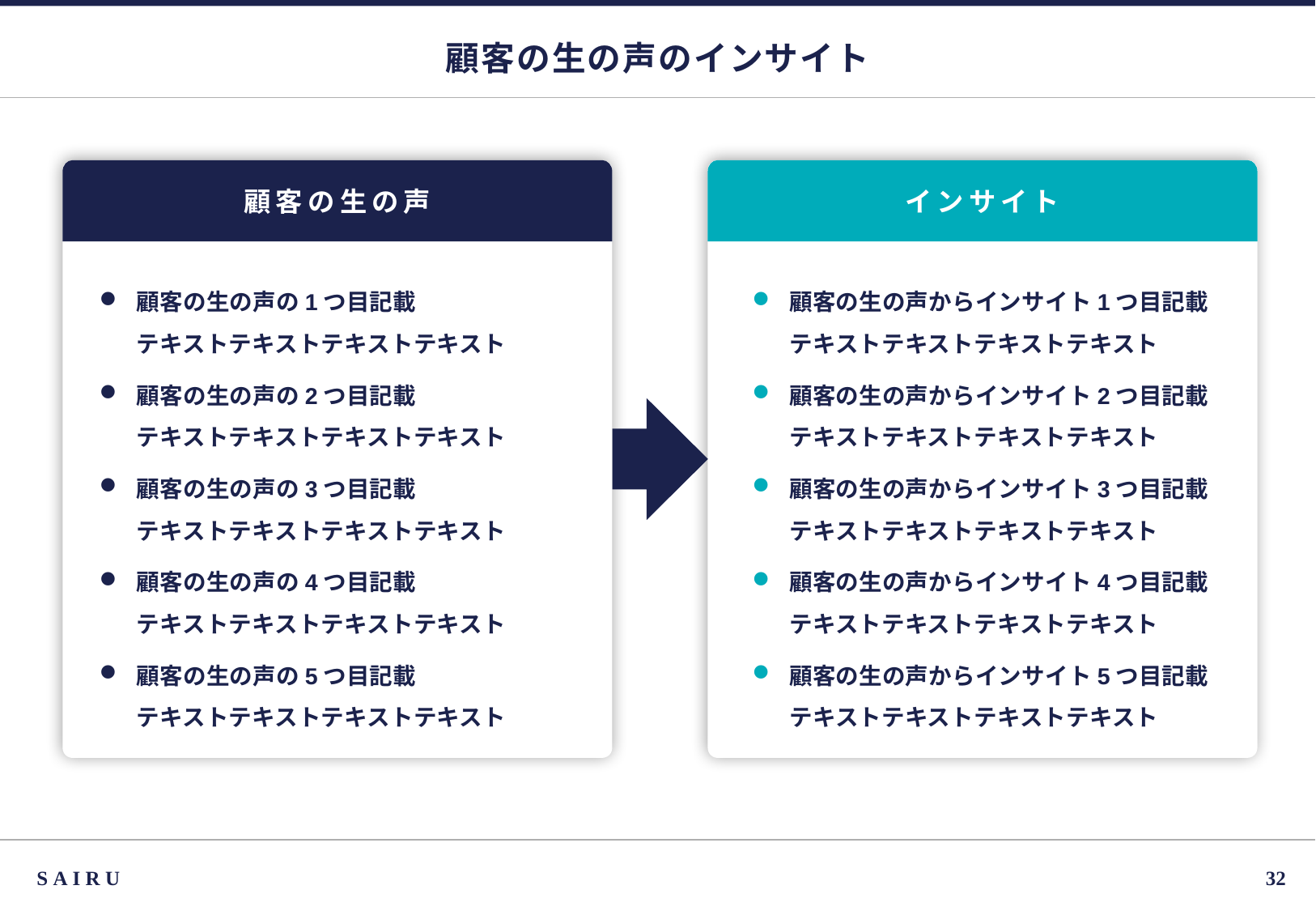

# 顧客の生の声のインサイト
顧客の生の声
インサイト

顧客の生の声の1つ目記載
テキストテキストテキストテキスト
顧客の生の声の2つ目記載
テキストテキストテキストテキスト
顧客の生の声の3つ目記載
テキストテキストテキストテキスト
顧客の生の声の4つ目記載
テキストテキストテキストテキスト
顧客の生の声の5つ目記載
テキストテキストテキストテキスト
顧客の生の声からインサイト1つ目記載
テキストテキストテキストテキスト
顧客の生の声からインサイト2つ目記載
テキストテキストテキストテキスト
顧客の生の声からインサイト3つ目記載
テキストテキストテキストテキスト
顧客の生の声からインサイト4つ目記載
テキストテキストテキストテキスト
顧客の生の声からインサイト5つ目記載
テキストテキストテキストテキスト

SAIRU
32